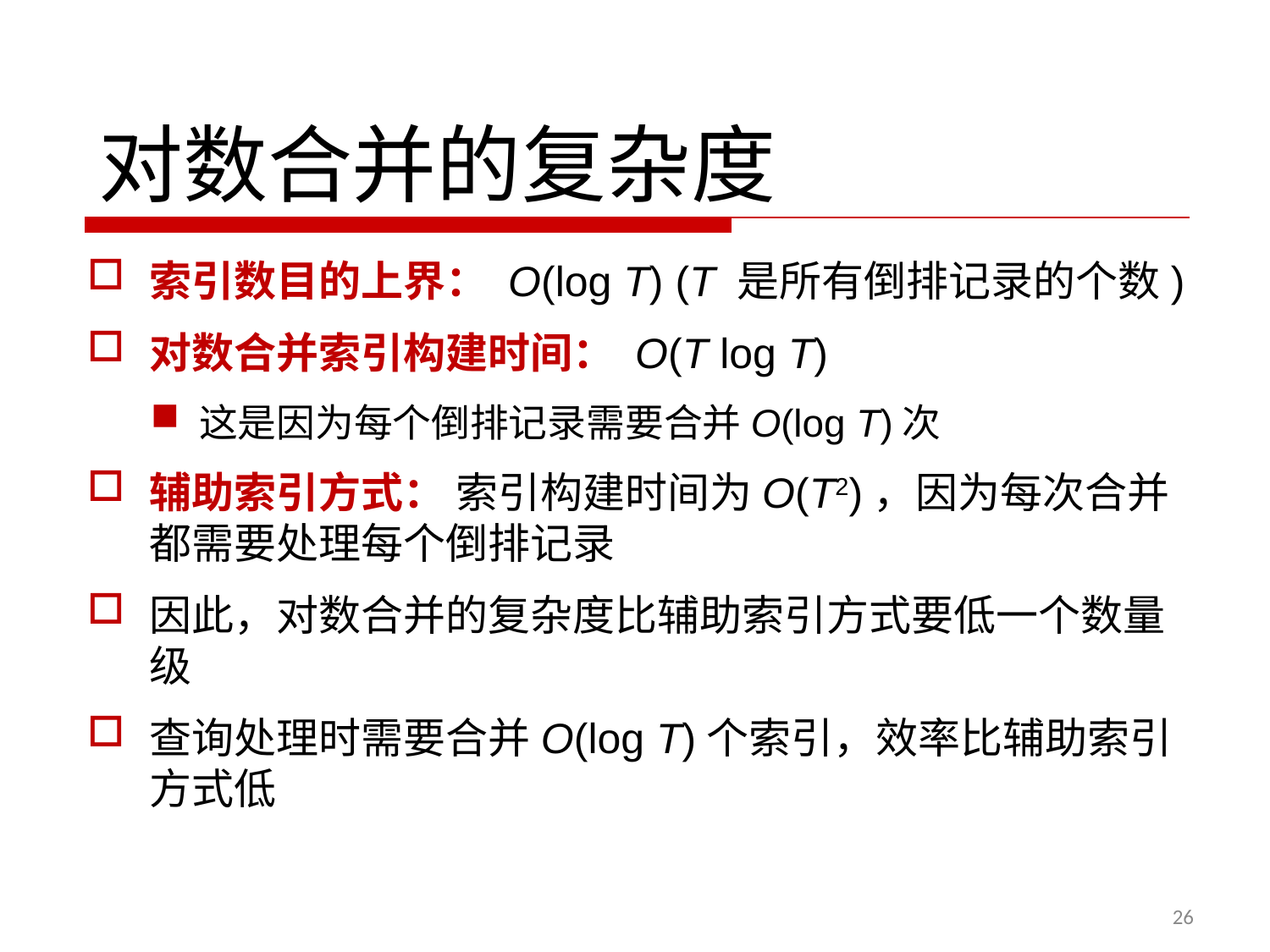

对数合并的复杂度
索引数目的上界： O(log T) (T 是所有倒排记录的个数)
对数合并索引构建时间： O(T log T)
这是因为每个倒排记录需要合并O(log T)次
辅助索引方式： 索引构建时间为O(T2)，因为每次合并都需要处理每个倒排记录
因此，对数合并的复杂度比辅助索引方式要低一个数量级
查询处理时需要合并O(log T)个索引，效率比辅助索引方式低

26